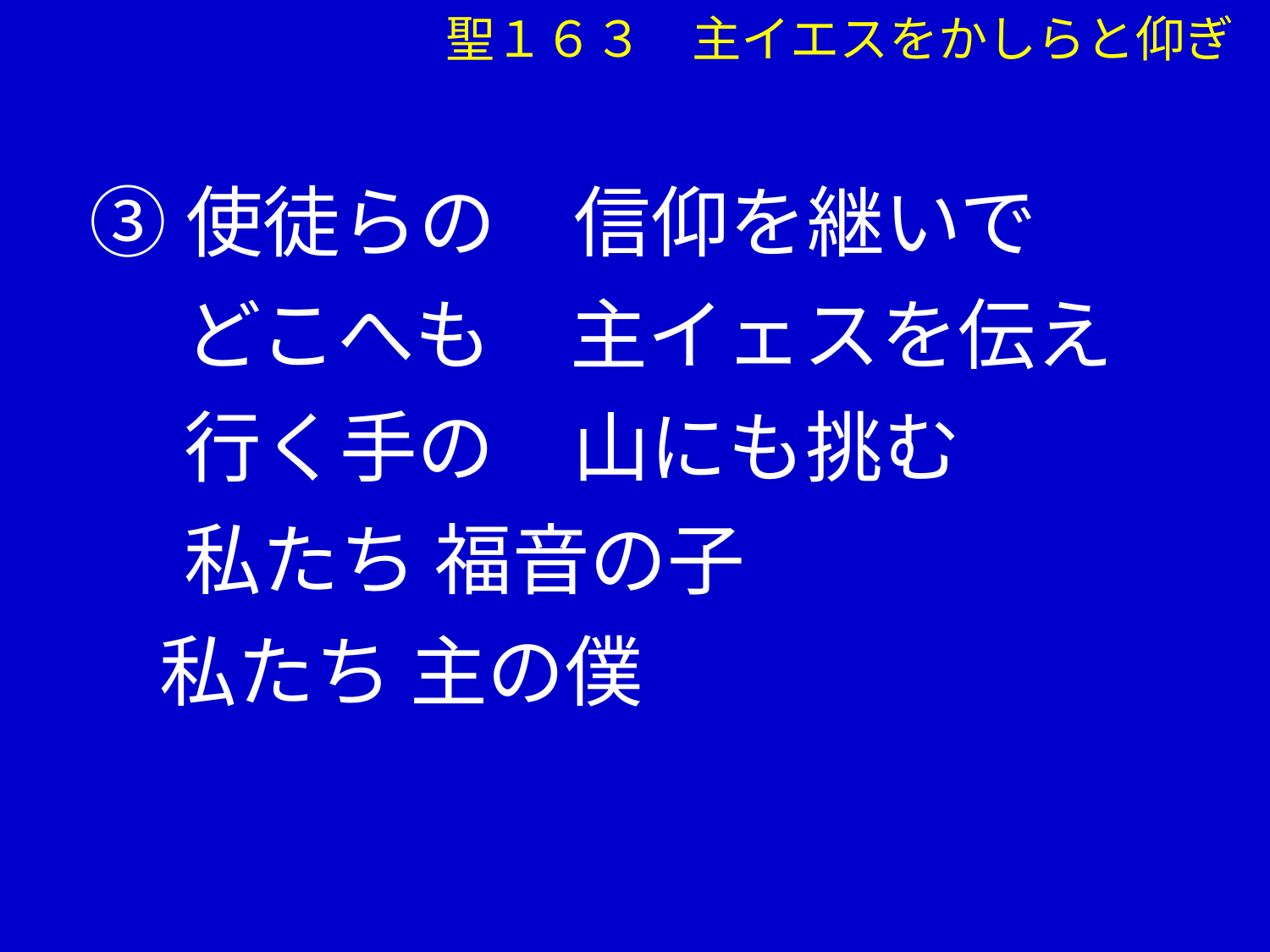

聖１６３　主イエスをかしらと仰ぎ

③使徒らの　信仰を継いで
　 どこへも　主イェスを伝え
　 行く手の　山にも挑む
　 私たち 福音の子
   私たち 主の僕